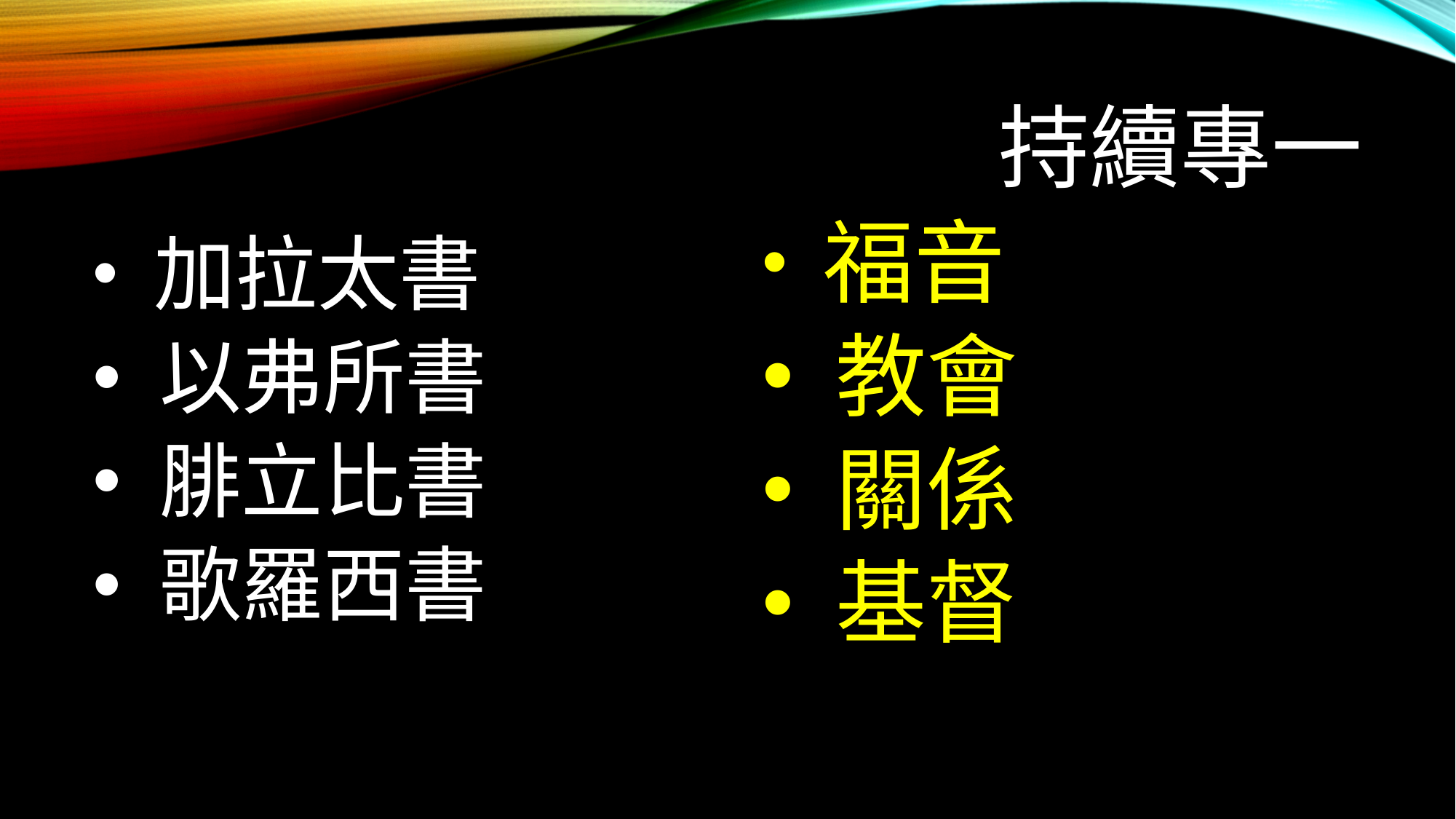

# 持續專一
 福音
 教會
 關係
 基督
 加拉太書
 以弗所書
 腓立比書
 歌羅西書